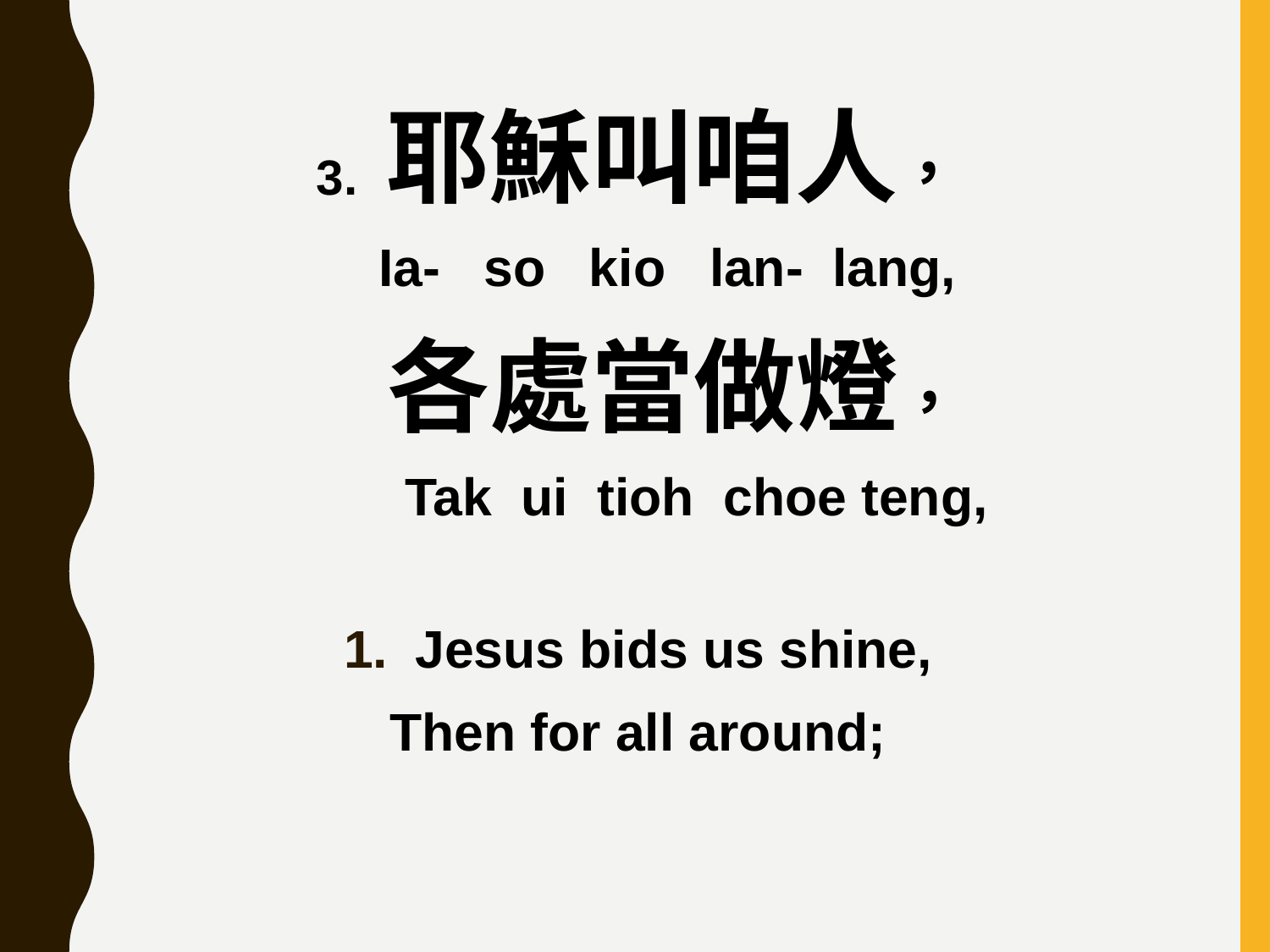

3. 耶穌叫咱人，
    Ia-   so   kio   lan-  lang,
  各處當做燈，
        Tak  ui  tioh  choe teng,

Jesus bids us shine,
Then for all around;